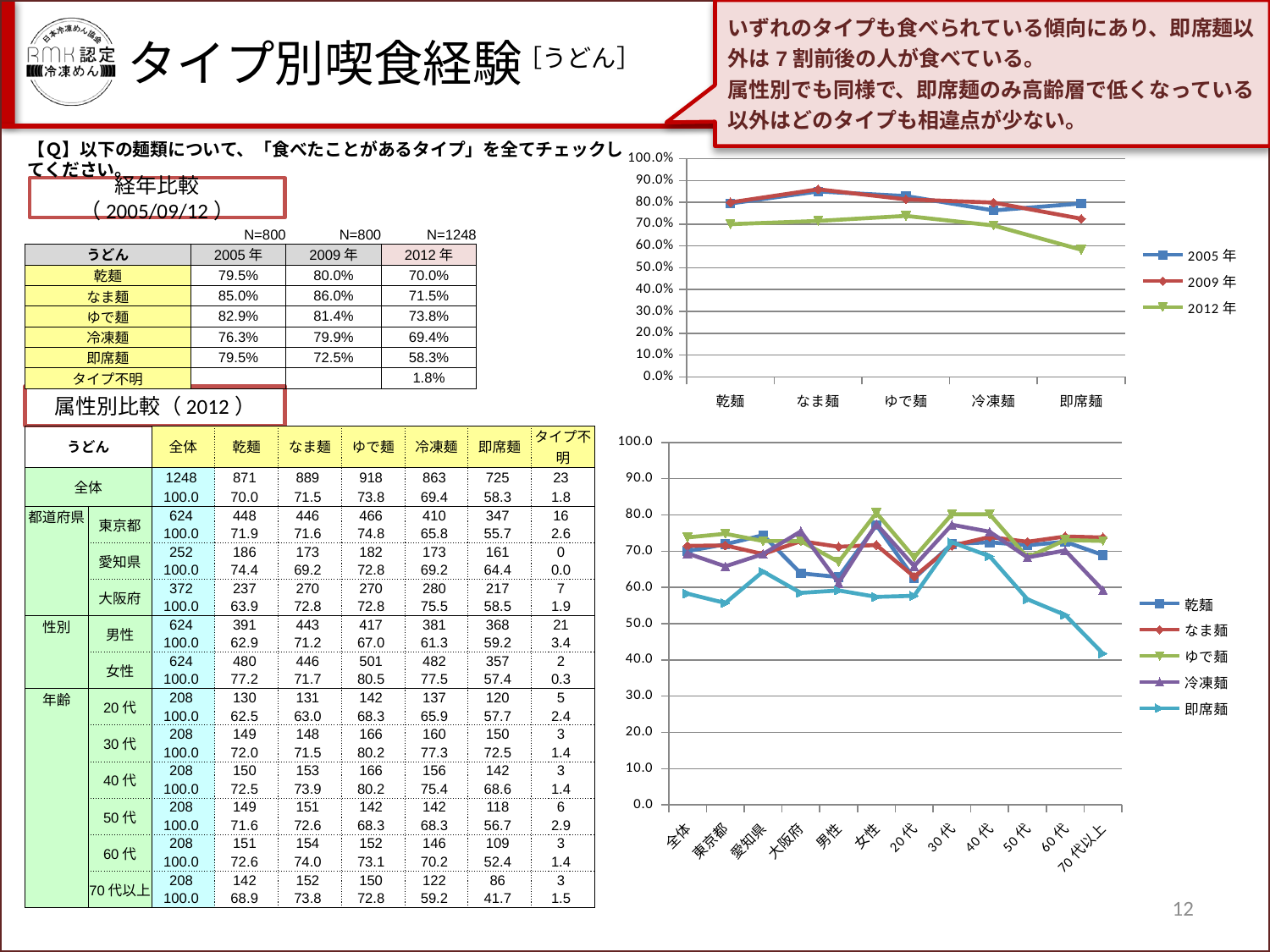

いずれのタイプも食べられている傾向にあり、即席麺以外は7割前後の人が食べている。
属性別でも同様で、即席麺のみ高齢層で低くなっている以外はどのタイプも相違点が少ない。
タイプ別喫食経験
［うどん］
【Ｑ】以下の麺類について、「食べたことがあるタイプ」を全てチェックしてください。

### Chart

| Category | 2005年 | 2009年 | 2012年 |
|---|---|---|---|
| 乾麺 | 0.795 | 0.8 | 0.7000000000000006 |
| なま麺 | 0.8500000000000006 | 0.8600000000000007 | 0.7150000000000006 |
| ゆで麺 | 0.8290000000000006 | 0.814 | 0.7380000000000007 |
| 冷凍麺 | 0.7630000000000008 | 0.799 | 0.694 |
| 即席麺 | 0.795 | 0.7250000000000006 | 0.583 |
経年比較（2005/09/12）
|  | N=800 | N=800 | N=1248 |
| --- | --- | --- | --- |
| うどん | 2005年 | 2009年 | 2012年 |
| 乾麺 | 79.5% | 80.0% | 70.0% |
| なま麺 | 85.0% | 86.0% | 71.5% |
| ゆで麺 | 82.9% | 81.4% | 73.8% |
| 冷凍麺 | 76.3% | 79.9% | 69.4% |
| 即席麺 | 79.5% | 72.5% | 58.3% |
| タイプ不明 |  |  | 1.8% |
属性別比較（2012）
| うどん |  | 全体 | 乾麺 | なま麺 | ゆで麺 | 冷凍麺 | 即席麺 | タイプ不明 |
| --- | --- | --- | --- | --- | --- | --- | --- | --- |
| 全体 |  | 1248 | 871 | 889 | 918 | 863 | 725 | 23 |
|  |  | 100.0 | 70.0 | 71.5 | 73.8 | 69.4 | 58.3 | 1.8 |
| 都道府県 | 東京都 | 624 | 448 | 446 | 466 | 410 | 347 | 16 |
|  |  | 100.0 | 71.9 | 71.6 | 74.8 | 65.8 | 55.7 | 2.6 |
|  | 愛知県 | 252 | 186 | 173 | 182 | 173 | 161 | 0 |
|  |  | 100.0 | 74.4 | 69.2 | 72.8 | 69.2 | 64.4 | 0.0 |
|  | 大阪府 | 372 | 237 | 270 | 270 | 280 | 217 | 7 |
|  |  | 100.0 | 63.9 | 72.8 | 72.8 | 75.5 | 58.5 | 1.9 |
| 性別 | 男性 | 624 | 391 | 443 | 417 | 381 | 368 | 21 |
|  |  | 100.0 | 62.9 | 71.2 | 67.0 | 61.3 | 59.2 | 3.4 |
|  | 女性 | 624 | 480 | 446 | 501 | 482 | 357 | 2 |
|  |  | 100.0 | 77.2 | 71.7 | 80.5 | 77.5 | 57.4 | 0.3 |
| 年齢 | 20代 | 208 | 130 | 131 | 142 | 137 | 120 | 5 |
|  |  | 100.0 | 62.5 | 63.0 | 68.3 | 65.9 | 57.7 | 2.4 |
|  | 30代 | 208 | 149 | 148 | 166 | 160 | 150 | 3 |
|  |  | 100.0 | 72.0 | 71.5 | 80.2 | 77.3 | 72.5 | 1.4 |
|  | 40代 | 208 | 150 | 153 | 166 | 156 | 142 | 3 |
|  |  | 100.0 | 72.5 | 73.9 | 80.2 | 75.4 | 68.6 | 1.4 |
|  | 50代 | 208 | 149 | 151 | 142 | 142 | 118 | 6 |
|  |  | 100.0 | 71.6 | 72.6 | 68.3 | 68.3 | 56.7 | 2.9 |
|  | 60代 | 208 | 151 | 154 | 152 | 146 | 109 | 3 |
|  |  | 100.0 | 72.6 | 74.0 | 73.1 | 70.2 | 52.4 | 1.4 |
|  | 70代以上 | 208 | 142 | 152 | 150 | 122 | 86 | 3 |
|  |  | 100.0 | 68.9 | 73.8 | 72.8 | 59.2 | 41.7 | 1.5 |

### Chart

| Category | 乾麺 | なま麺 | ゆで麺 | 冷凍麺 | 即席麺 |
|---|---|---|---|---|---|
| 全体 | 70.01607717041796 | 71.46302250803859 | 73.79421221864952 | 69.37299035369759 | 58.279742765273305 |
| 東京都 | 71.91011235955055 | 71.58908507223106 | 74.79935794542536 | 65.81059390048148 | 55.69823434991983 |
| 愛知県 | 74.4 | 69.2 | 72.8 | 69.2 | 64.4 |
| 大阪府 | 63.88140161725056 | 72.77628032345 | 72.77628032345 | 75.47169811320755 | 58.49056603773585 |
| 男性 | 62.861736334405194 | 71.2218649517685 | 67.04180064308682 | 61.2540192926045 | 59.16398713826362 |
| 女性 | 77.17041800643065 | 71.70418006430879 | 80.54662379421242 | 77.491961414791 | 57.39549839228296 |
| 20代 | 62.5 | 62.980769230769226 | 68.26923076923089 | 65.86538461538453 | 57.692307692307686 |
| 30代 | 71.98067632850241 | 71.4975845410629 | 80.19323671497585 | 77.29468599033831 | 72.46376811594203 |
| 40代 | 72.46376811594203 | 73.91304347826096 | 80.19323671497585 | 75.36231884057958 | 68.59903381642495 |
| 50代 | 71.63461538461549 | 72.59615384615384 | 68.26923076923089 | 68.26923076923089 | 56.73076923076926 |
| 60代 | 72.59615384615384 | 74.0384615384614 | 73.07692307692305 | 70.19230769230768 | 52.40384615384603 |
| 70代以上 | 68.93203883495127 | 73.78640776699028 | 72.81553398058253 | 59.22330097087388 | 41.74757281553402 |
12